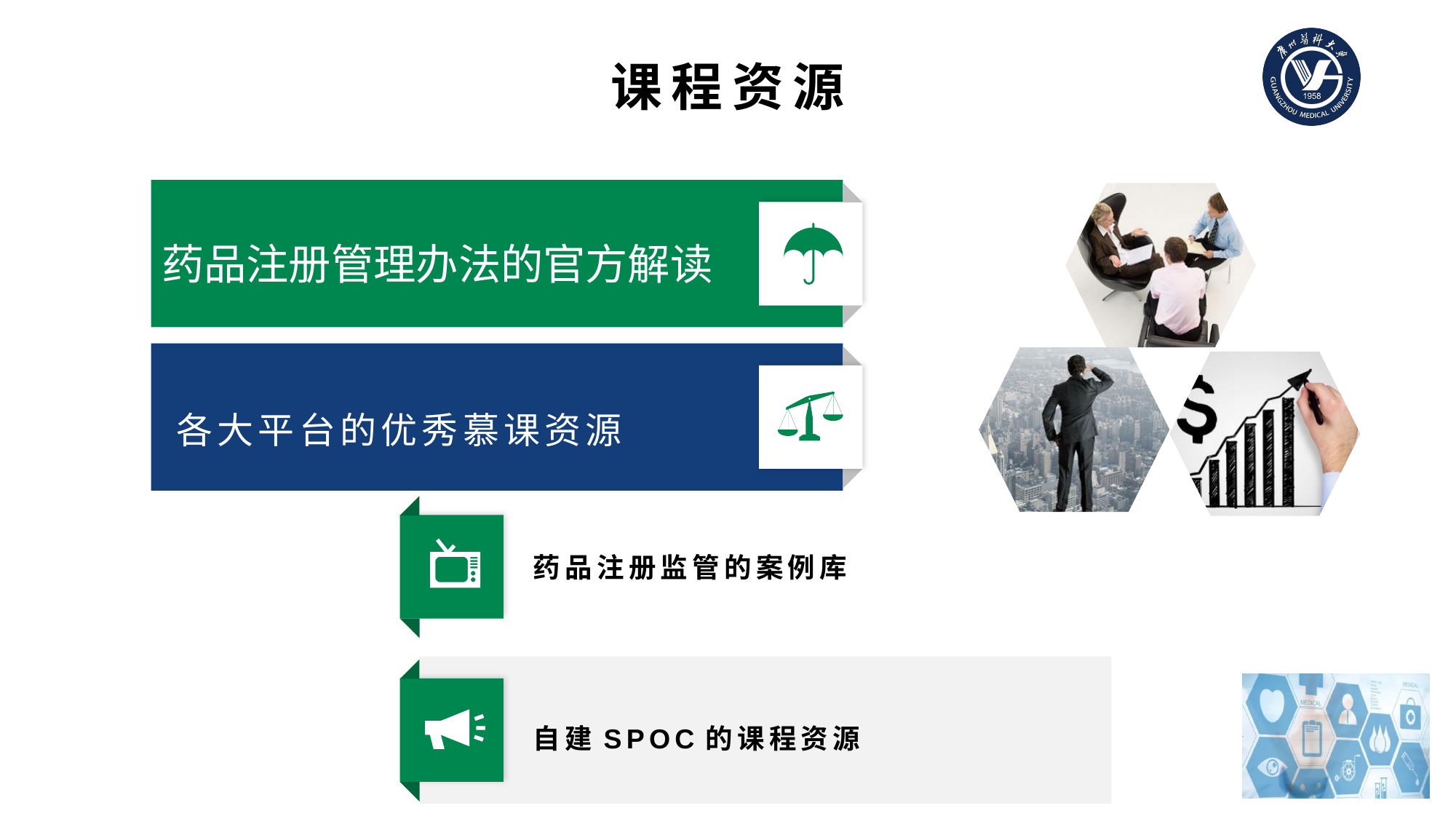

课程资源

药品注册管理办法的官方解读

各大平台的优秀慕课资源

药品注册监管的案例库

自建SPOC的课程资源